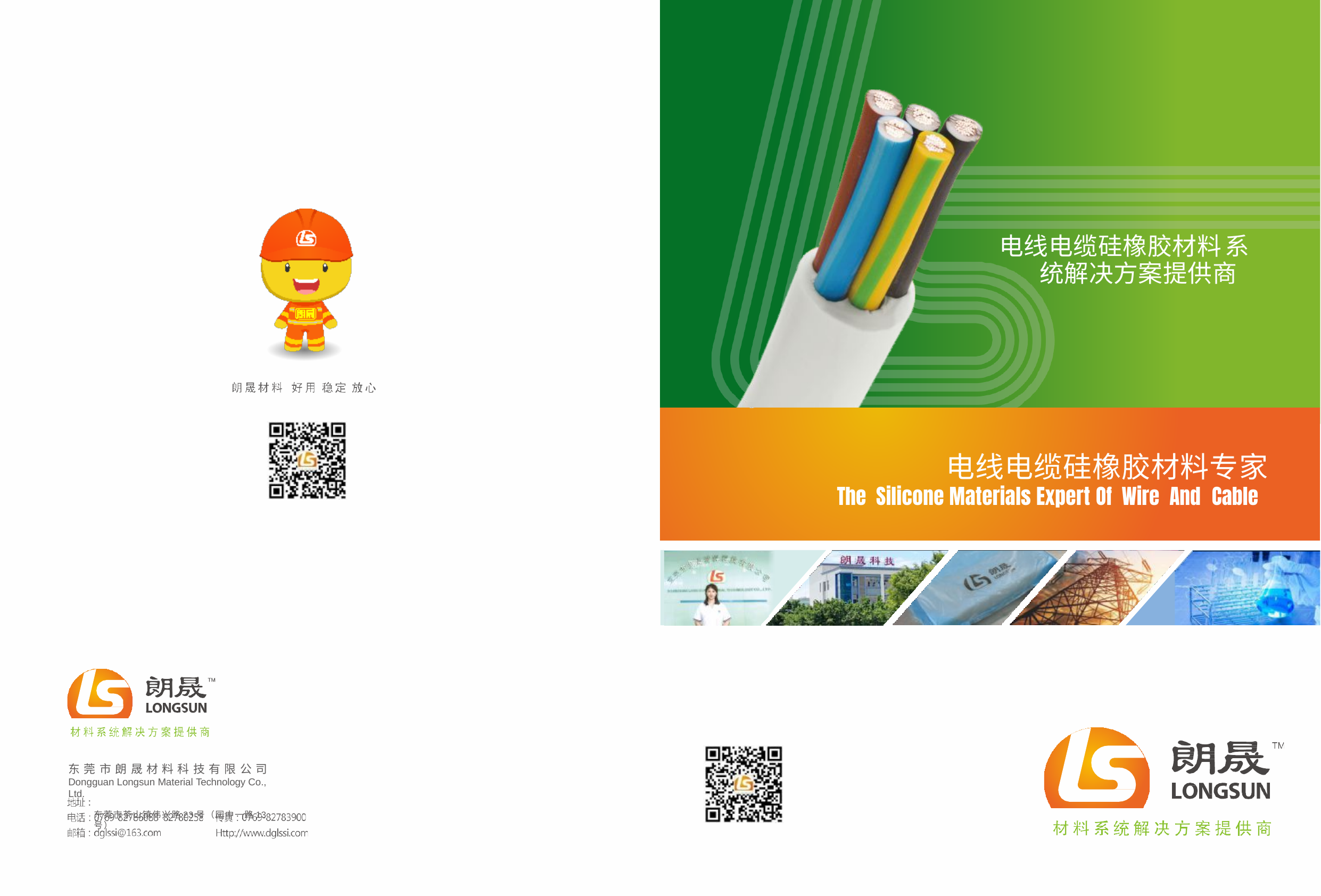

电线电缆硅橡胶材料 系统解决方案提供商

电线电缆硅橡胶材料专家
The  Silicone Materials Expert Of  Wire  And  Cable

东 莞 市 朗 晟 材 料 科 技 有 限 公 司
Dongguan Longsun Material Technology Co., Ltd.
东莞市茶山镇伟兴路23号（园中一路13号）